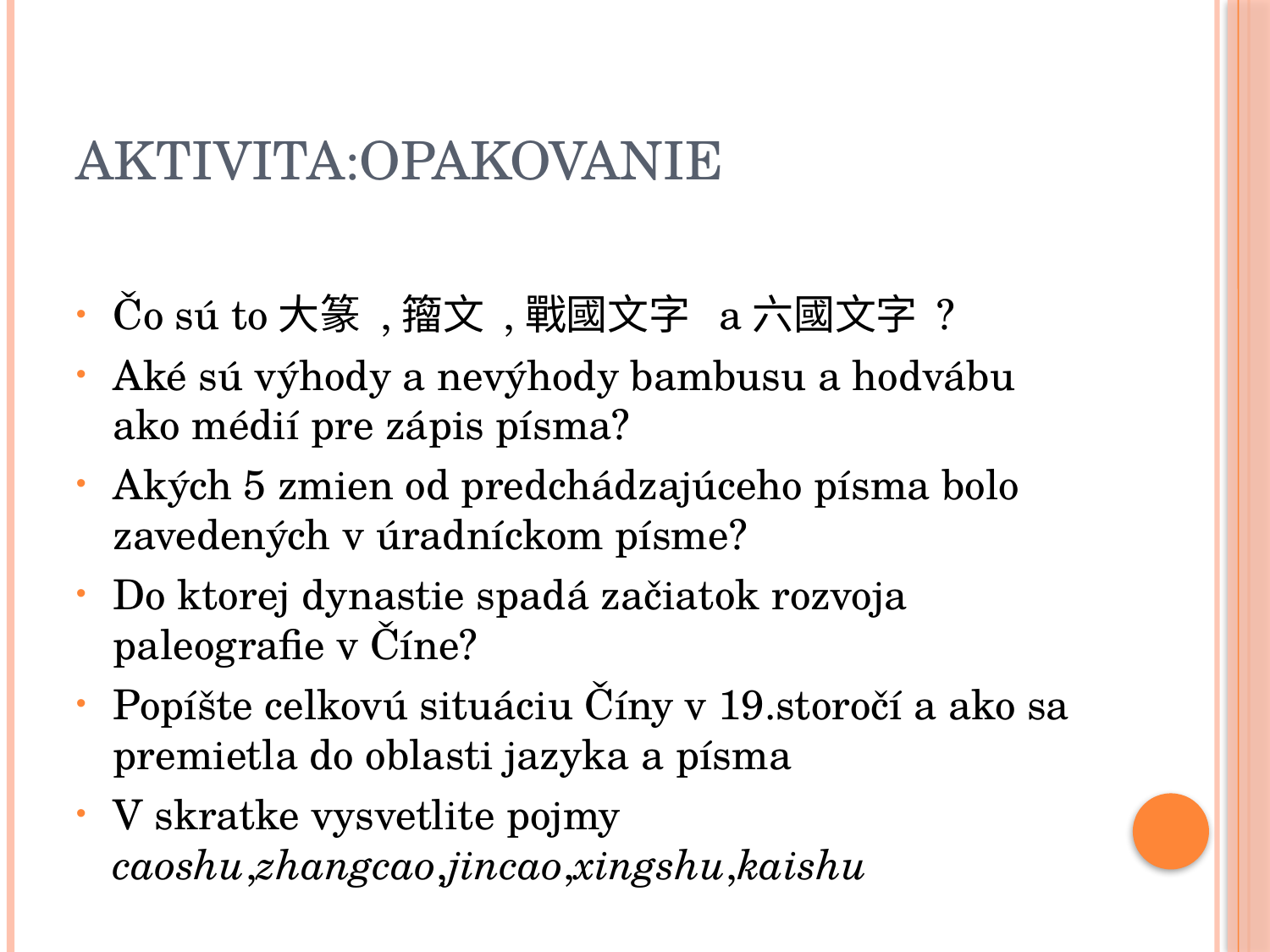

# Aktivita:Opakovanie

Čo sú to大篆 ,籀文 ,戰國文字  a六國文字 ?
Aké sú výhody a nevýhody bambusu a hodvábu ako médií pre zápis písma?
Akých 5 zmien od predchádzajúceho písma bolo zavedených v úradníckom písme?
Do ktorej dynastie spadá začiatok rozvoja paleografie v Číne?
Popíšte celkovú situáciu Číny v 19.storočí a ako sa premietla do oblasti jazyka a písma
V skratke vysvetlite pojmy caoshu,zhangcao,jincao,xingshu,kaishu